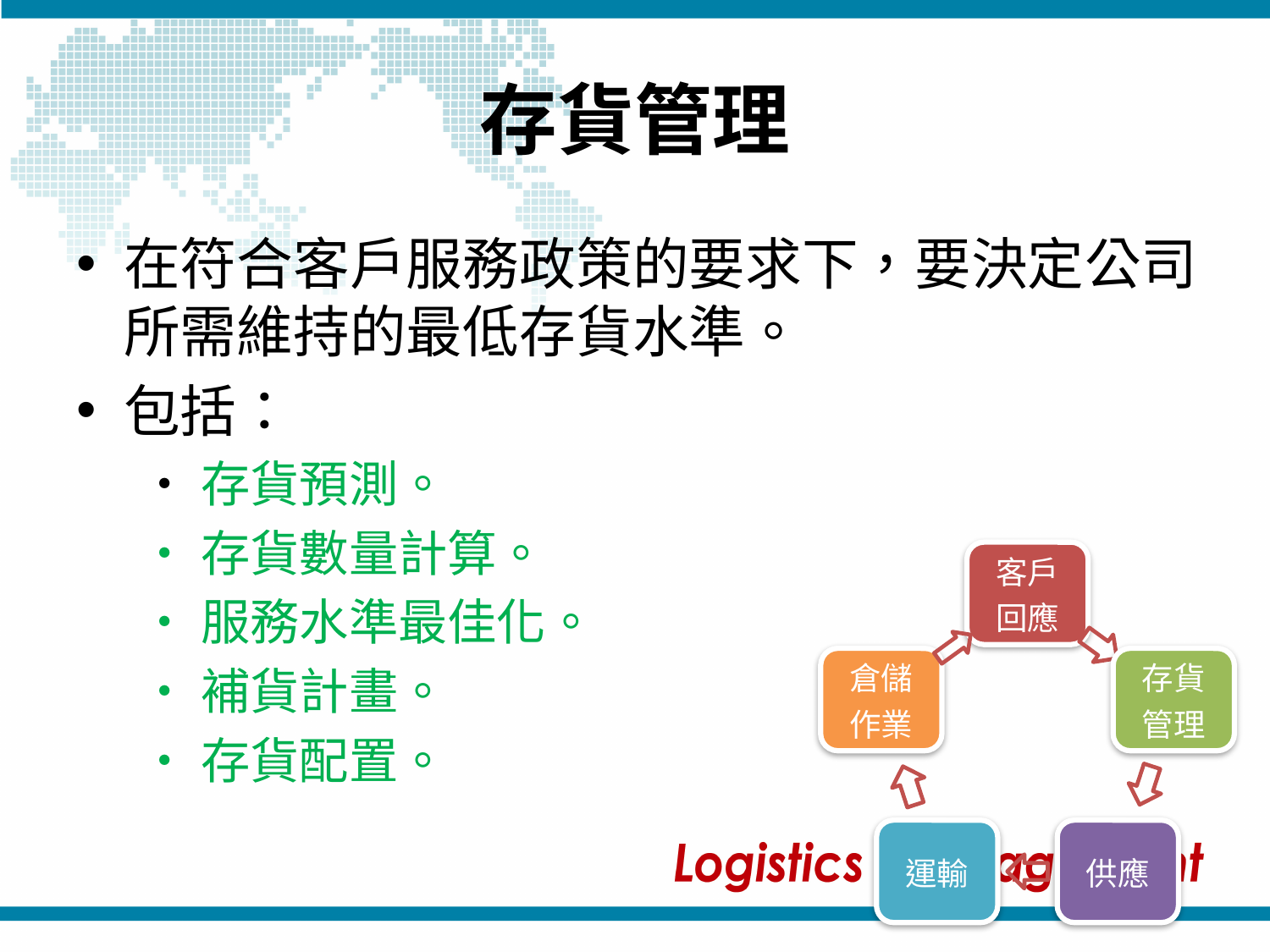

# 存貨管理
在符合客戶服務政策的要求下，要決定公司所需維持的最低存貨水準。
包括：
‧存貨預測。
‧存貨數量計算。
‧服務水準最佳化。
‧補貨計畫。
‧存貨配置。
客戶
回應
存貨
管理
供應
運輸
倉儲
作業